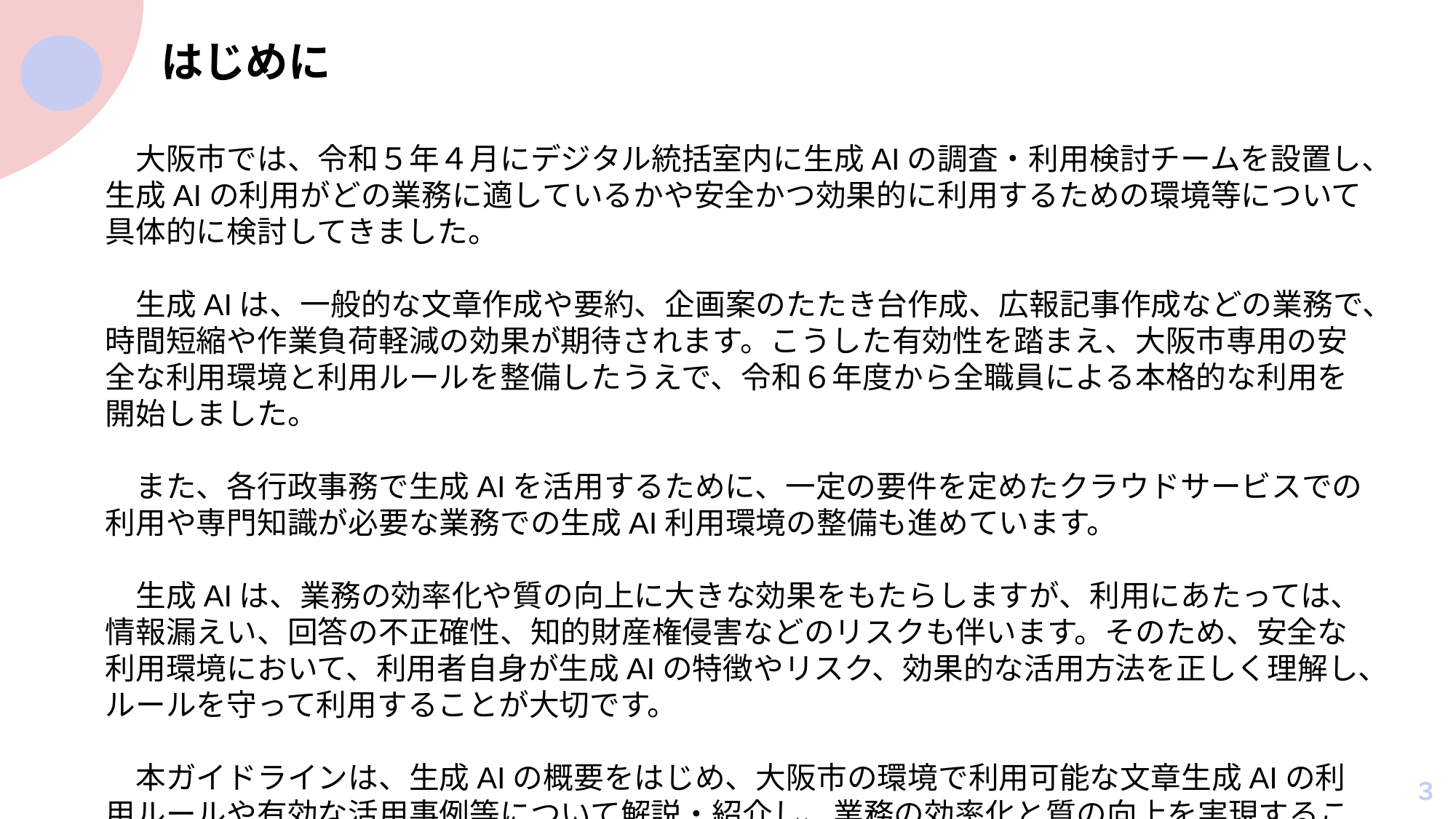

# はじめに
　大阪市では、令和５年４月にデジタル統括室内に生成AIの調査・利用検討チームを設置し、生成AIの利用がどの業務に適しているかや安全かつ効果的に利用するための環境等について具体的に検討してきました。

　生成AIは、一般的な文章作成や要約、企画案のたたき台作成、広報記事作成などの業務で、時間短縮や作業負荷軽減の効果が期待されます。こうした有効性を踏まえ、大阪市専用の安全な利用環境と利用ルールを整備したうえで、令和６年度から全職員による本格的な利用を開始しました。

　また、各行政事務で生成AIを活用するために、一定の要件を定めたクラウドサービスでの利用や専門知識が必要な業務での生成AI利用環境の整備も進めています。

　生成AIは、業務の効率化や質の向上に大きな効果をもたらしますが、利用にあたっては、情報漏えい、回答の不正確性、知的財産権侵害などのリスクも伴います。そのため、安全な利用環境において、利用者自身が生成AIの特徴やリスク、効果的な活用方法を正しく理解し、ルールを守って利用することが大切です。

　本ガイドラインは、生成AIの概要をはじめ、大阪市の環境で利用可能な文章生成AIの利用ルールや有効な活用事例等について解説・紹介し、業務の効率化と質の向上を実現することを目的に策定しました。
３